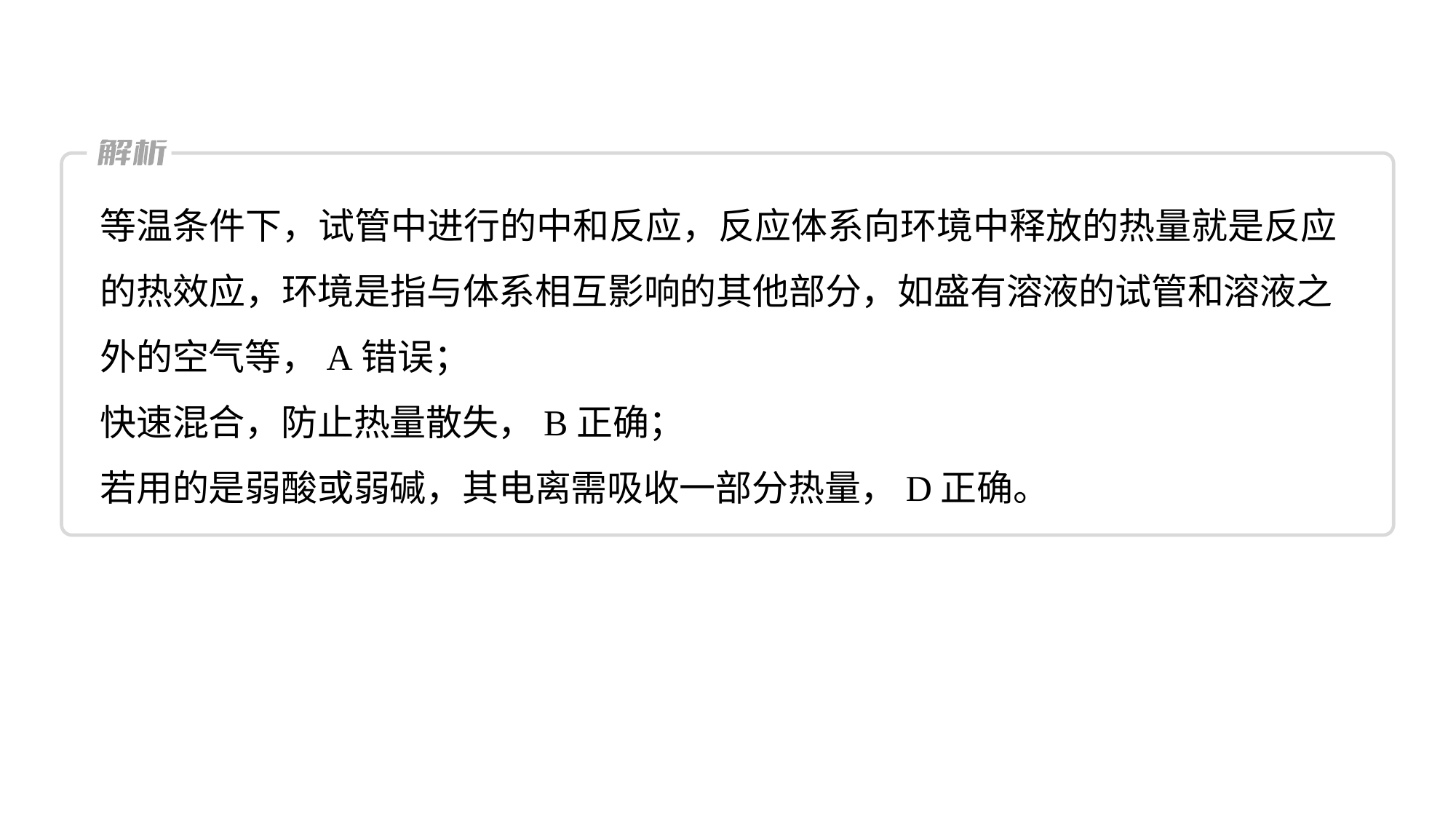

等温条件下，试管中进行的中和反应，反应体系向环境中释放的热量就是反应的热效应，环境是指与体系相互影响的其他部分，如盛有溶液的试管和溶液之外的空气等，A错误；
快速混合，防止热量散失，B正确；
若用的是弱酸或弱碱，其电离需吸收一部分热量，D正确。